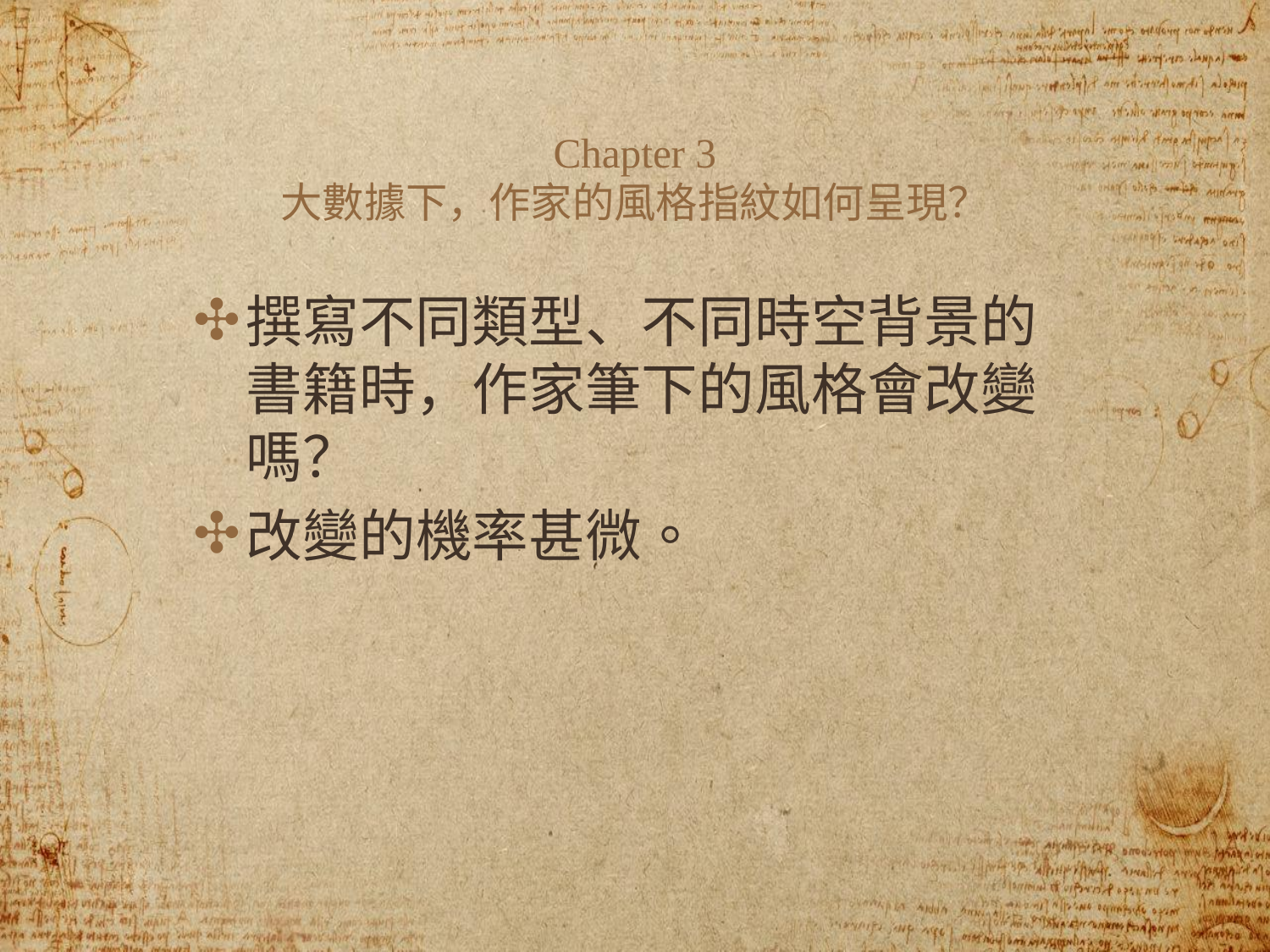

# Chapter 3
大數據下，作家的風格指紋如何呈現？
撰寫不同類型、不同時空背景的書籍時，作家筆下的風格會改變嗎？
改變的機率甚微。